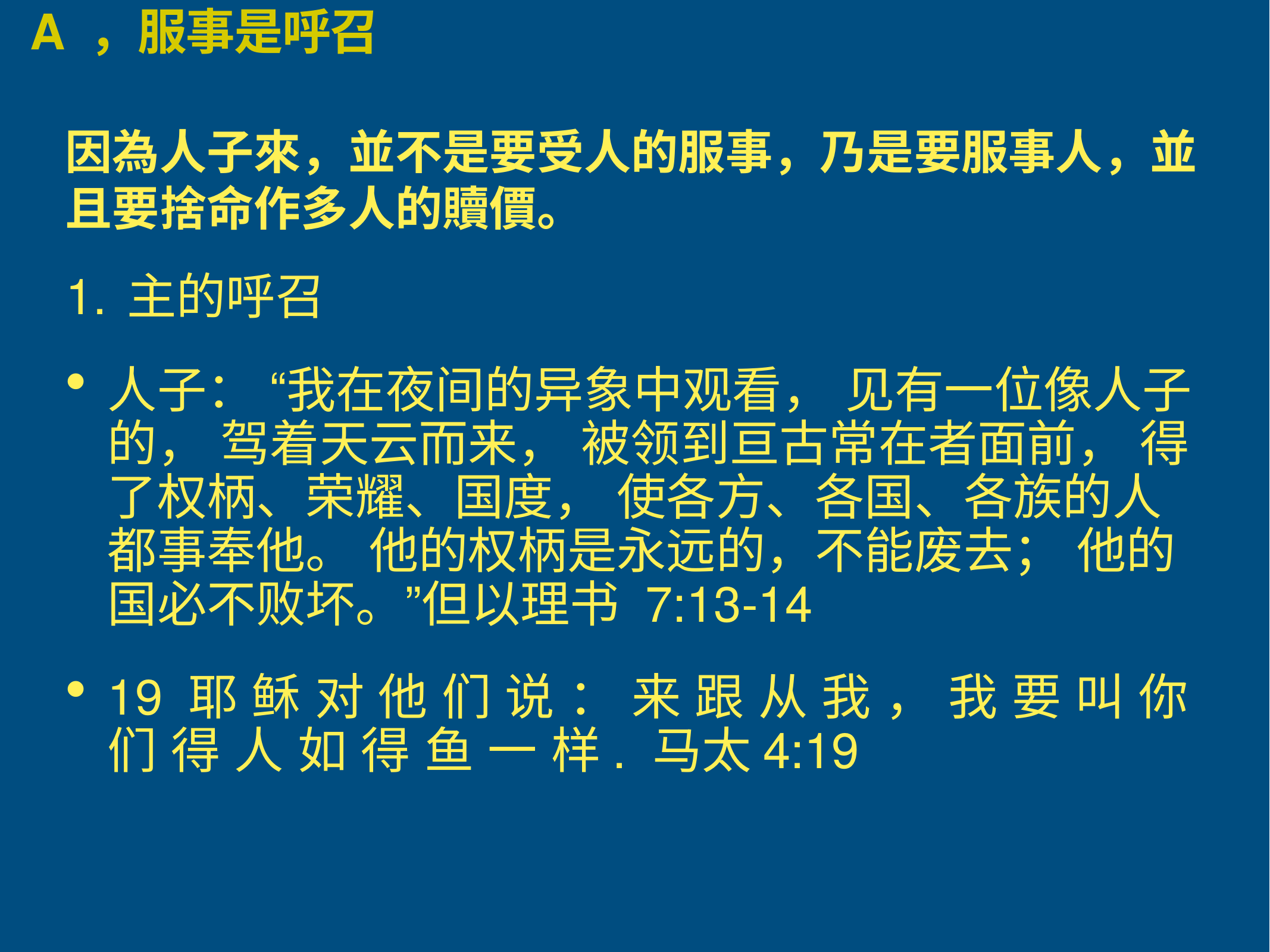

# A ，服事是呼召
因為人子來，並不是要受人的服事，乃是要服事人，並且要捨命作多人的贖價。
主的呼召
人子： “我在夜间的异象中观看， 见有一位像人子的， 驾着天云而来， 被领到亘古常在者面前， 得了权柄、荣耀、国度， 使各方、各国、各族的人都事奉他。 他的权柄是永远的，不能废去； 他的国必不败坏。”但以理书 7:13-14
19 耶 稣 对 他 们 说 ： 来 跟 从 我 ， 我 要 叫 你 们 得 人 如 得 鱼 一 样. 马太4:19